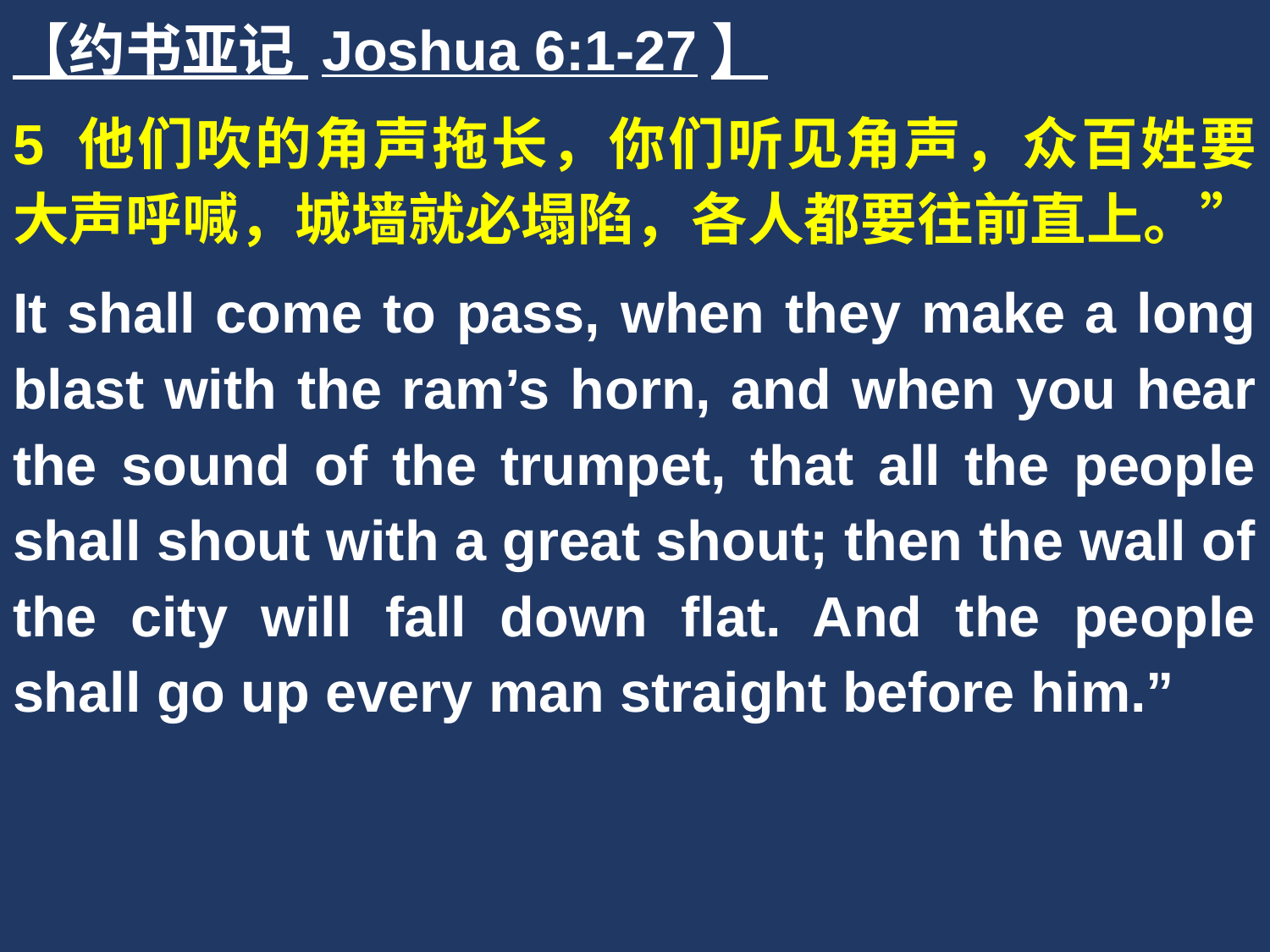

【约书亚记 Joshua 6:1-27】
5 他们吹的角声拖长，你们听见角声，众百姓要大声呼喊，城墙就必塌陷，各人都要往前直上。”
It shall come to pass, when they make a long blast with the ram’s horn, and when you hear the sound of the trumpet, that all the people shall shout with a great shout; then the wall of the city will fall down flat. And the people shall go up every man straight before him.”